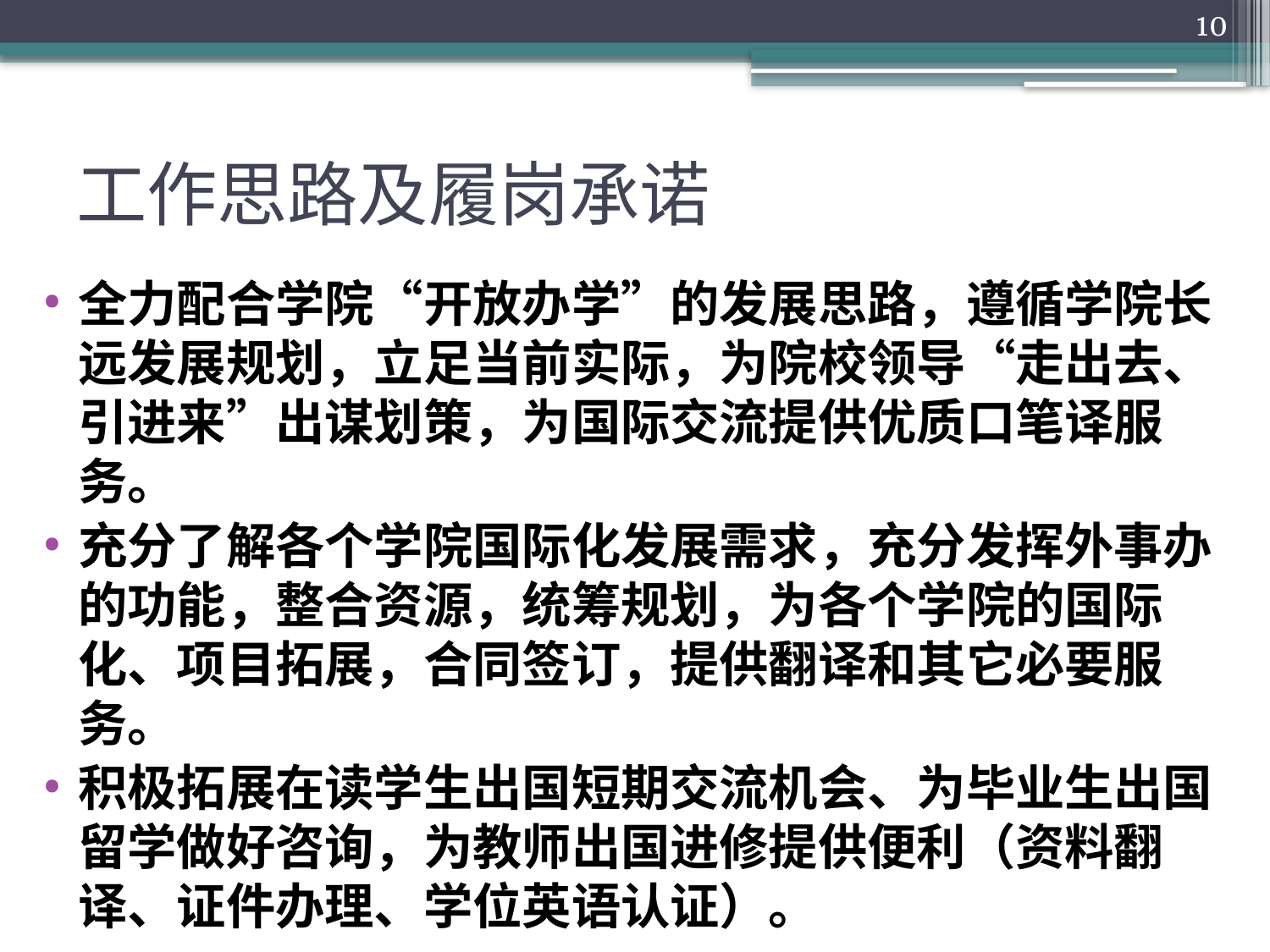

10
# 工作思路及履岗承诺
全力配合学院“开放办学”的发展思路，遵循学院长远发展规划，立足当前实际，为院校领导“走出去、引进来”出谋划策，为国际交流提供优质口笔译服务。
充分了解各个学院国际化发展需求，充分发挥外事办的功能，整合资源，统筹规划，为各个学院的国际化、项目拓展，合同签订，提供翻译和其它必要服务。
积极拓展在读学生出国短期交流机会、为毕业生出国留学做好咨询，为教师出国进修提供便利（资料翻译、证件办理、学位英语认证）。